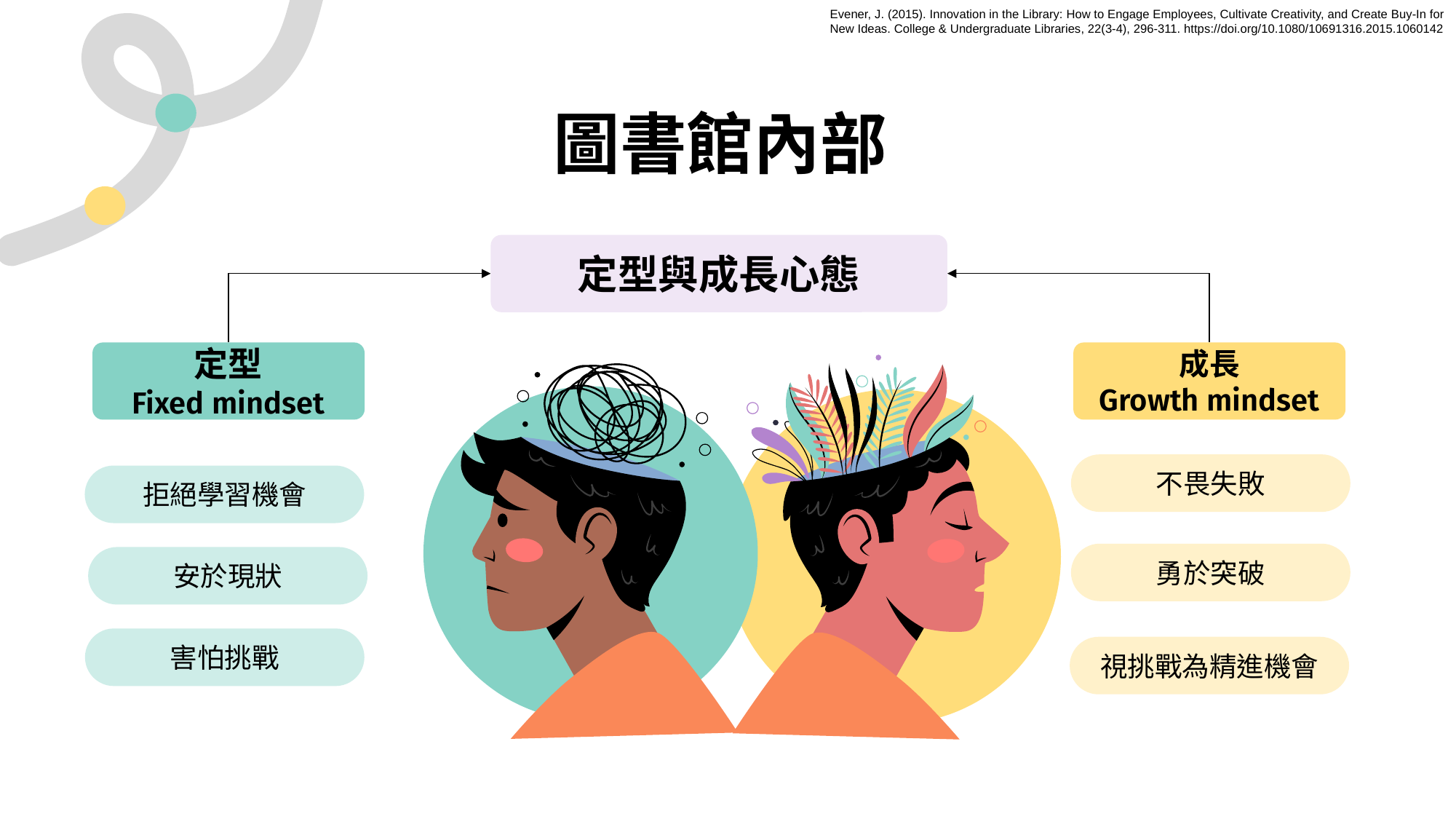

Evener, J. (2015). Innovation in the Library: How to Engage Employees, Cultivate Creativity, and Create Buy-In for New Ideas. College & Undergraduate Libraries, 22(3-4), 296-311. https://doi.org/10.1080/10691316.2015.1060142

# 圖書館內部

定型與成長心態
定型
Fixed mindset
成長
Growth mindset
不畏失敗
勇於突破
視挑戰為精進機會

擁抱正向的失敗
Embrace positive failure
拒絕學習機會
安於現狀

賦予工作彈性
Autonomy of Task
害怕挑戰